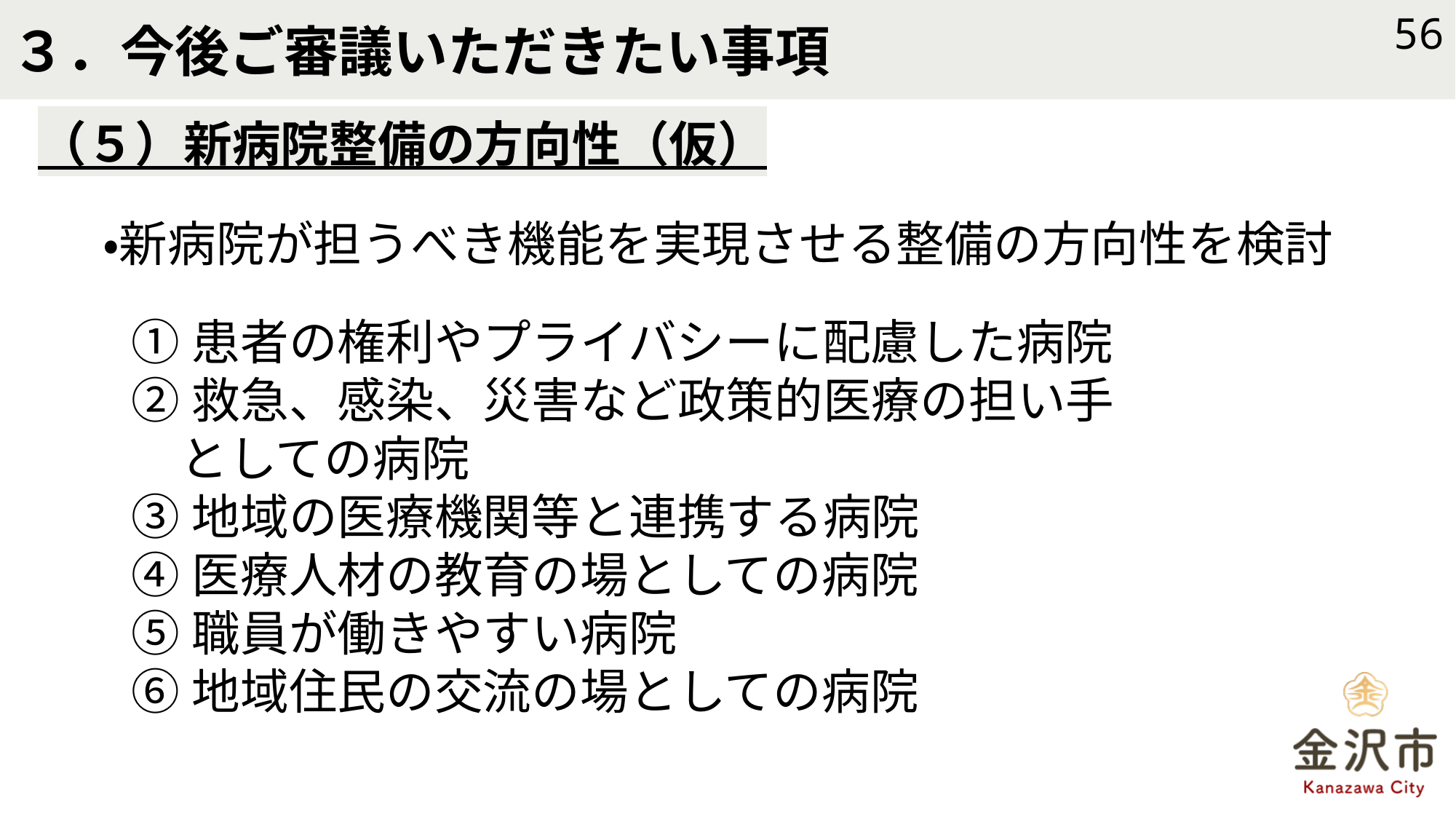

# ３．今後ご審議いただきたい事項
56
（５）新病院整備の方向性（仮）
・新病院が担うべき機能を実現させる整備の方向性を検討
①患者の権利やプライバシーに配慮した病院
②救急、感染、災害など政策的医療の担い手
　としての病院
③地域の医療機関等と連携する病院
④医療人材の教育の場としての病院
⑤職員が働きやすい病院
⑥地域住民の交流の場としての病院